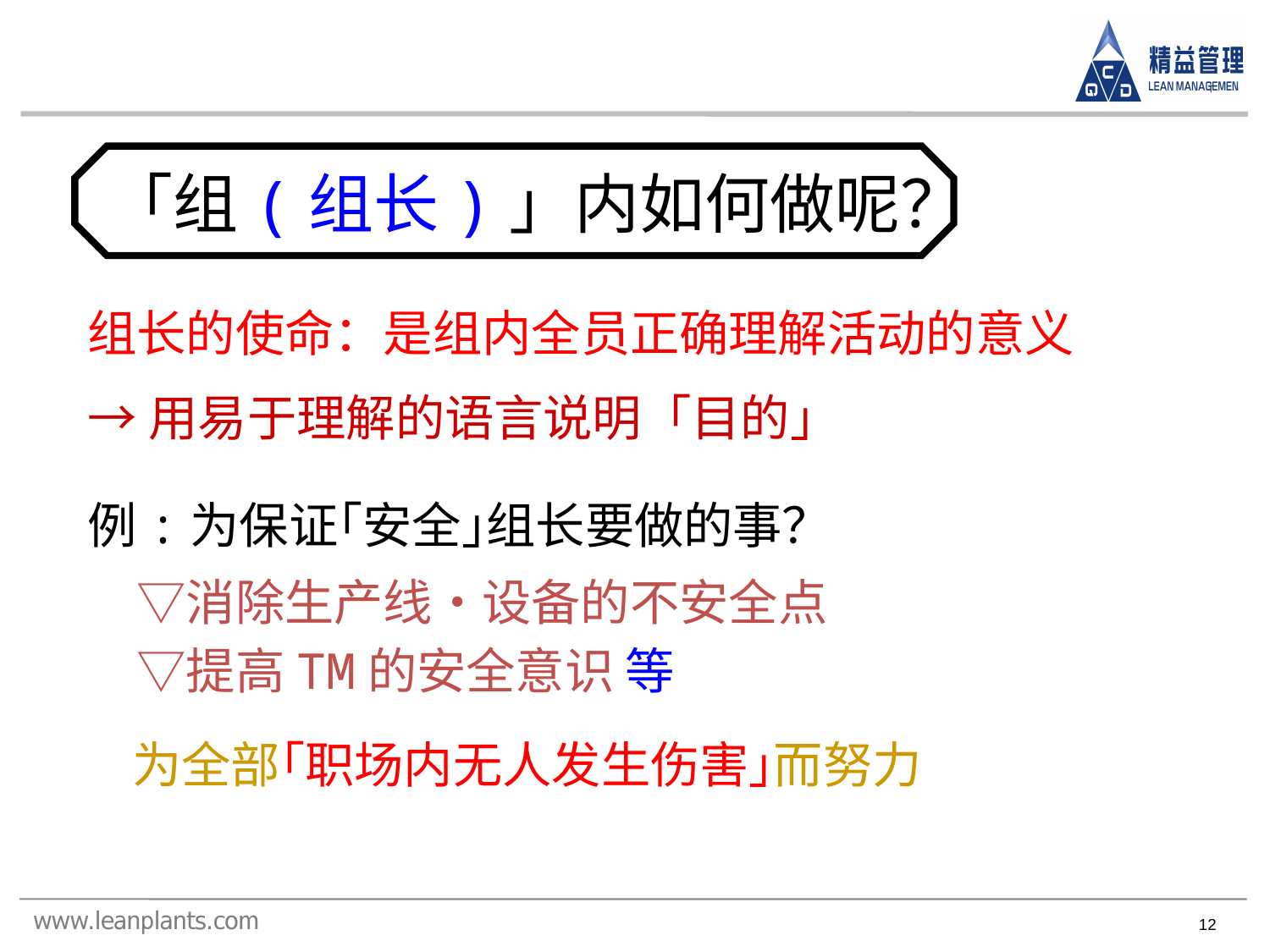

「组(组长)」内如何做呢？
组长的使命：是组内全员正确理解活动的意义
→用易于理解的语言说明「目的」
例:为保证｢安全｣组长要做的事？
　▽消除生产线・设备的不安全点
　▽提高TM的安全意识 等
   为全部｢职场内无人发生伤害｣而努力